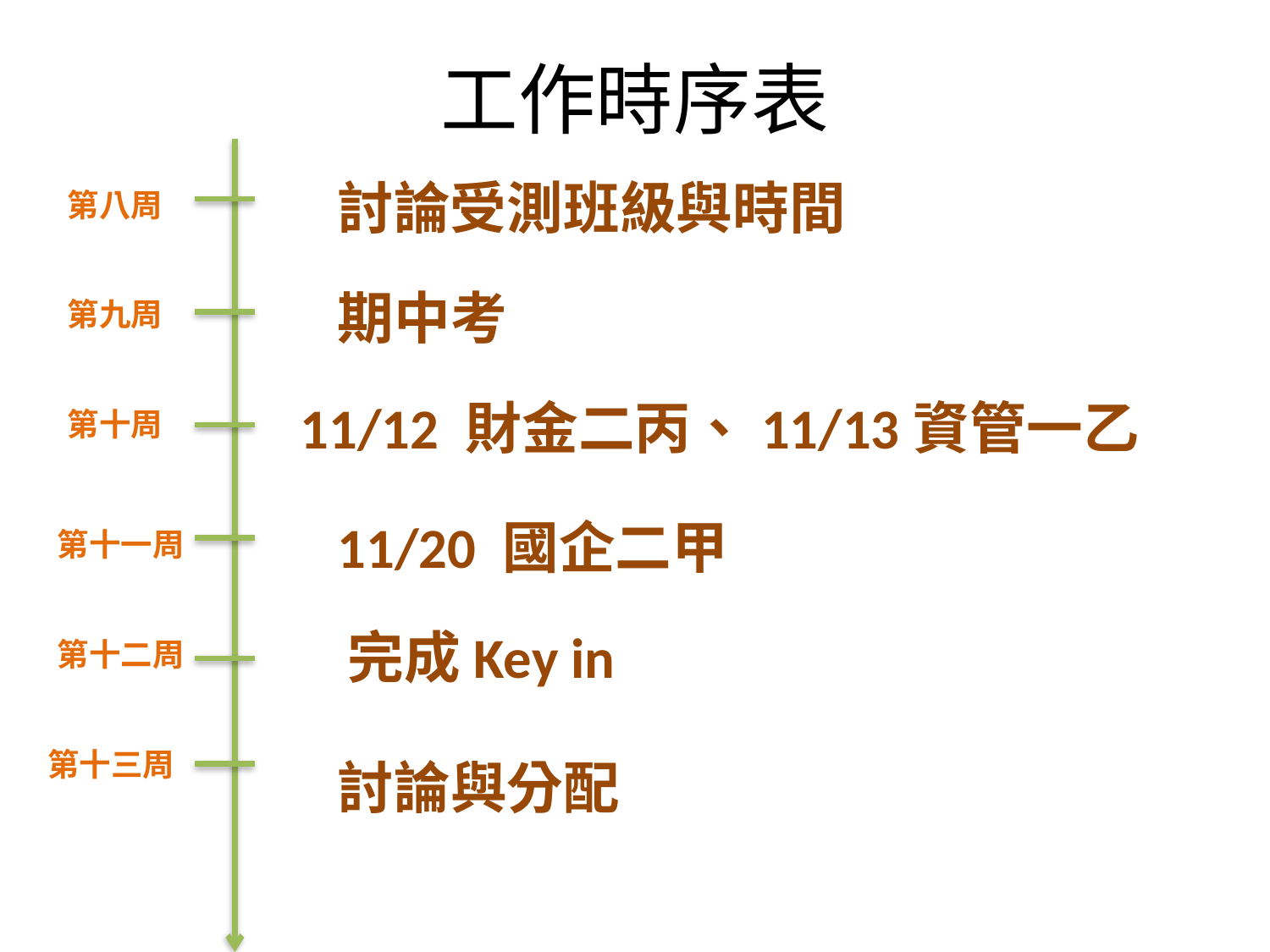

# 工作時序表
第八周
第九周
第十周
第十一周
第十二周
第十三周
討論受測班級與時間
期中考

11/12 財金二丙、11/13資管一乙

11/20 國企二甲
完成Key in
討論與分配